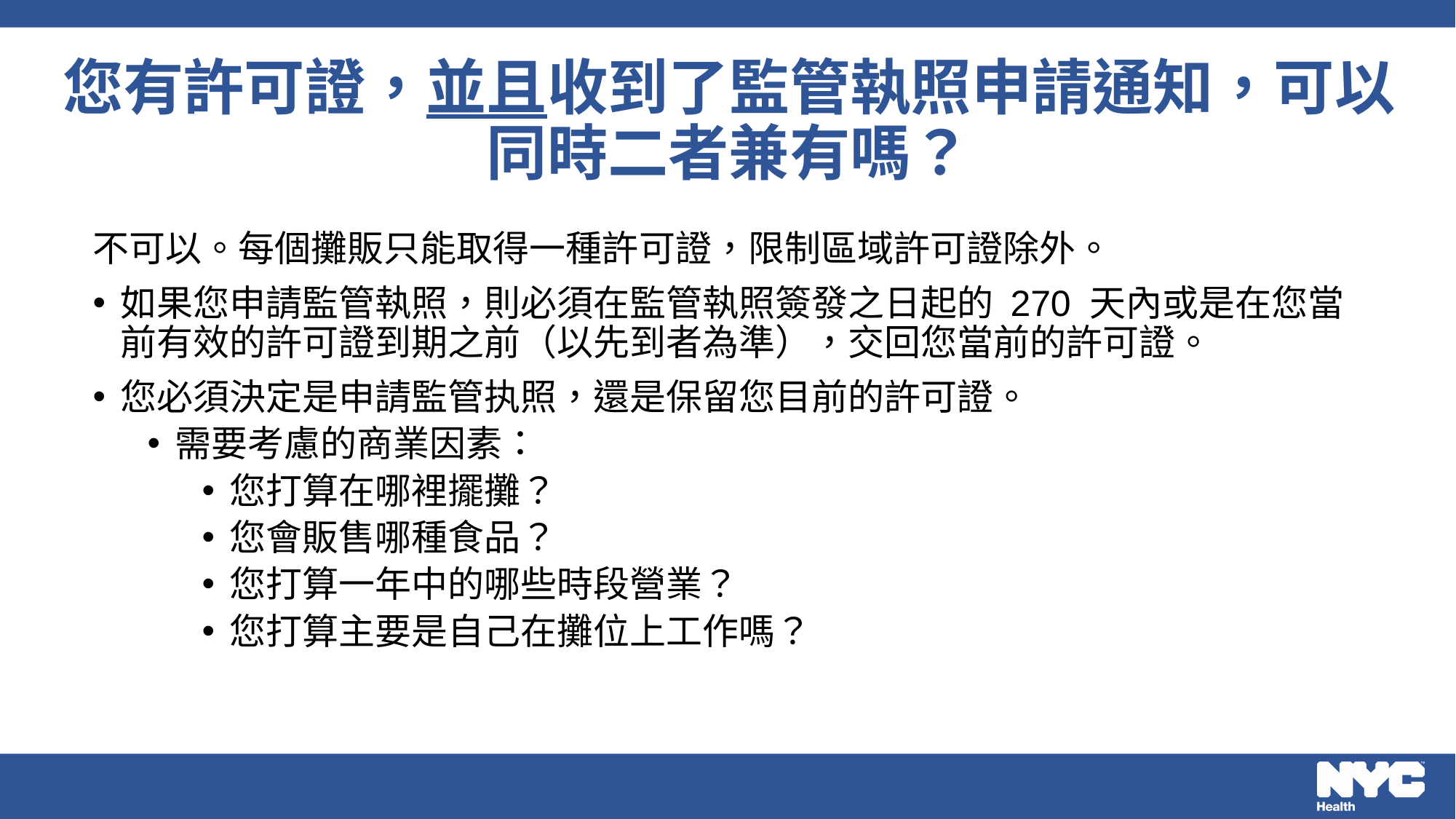

# 您有許可證，並且收到了監管執照申請通知，可以同時二者兼有嗎？
不可以。每個攤販只能取得一種許可證，限制區域許可證除外。
如果您申請監管執照，則必須在監管執照簽發之日起的 270 天內或是在您當前有效的許可證到期之前（以先到者為準），交回您當前的許可證。
您必須決定是申請監管执照，還是保留您目前的許可證。
需要考慮的商業因素：
您打算在哪裡擺攤？
您會販售哪種食品？
您打算一年中的哪些時段營業？
您打算主要是自己在攤位上工作嗎？